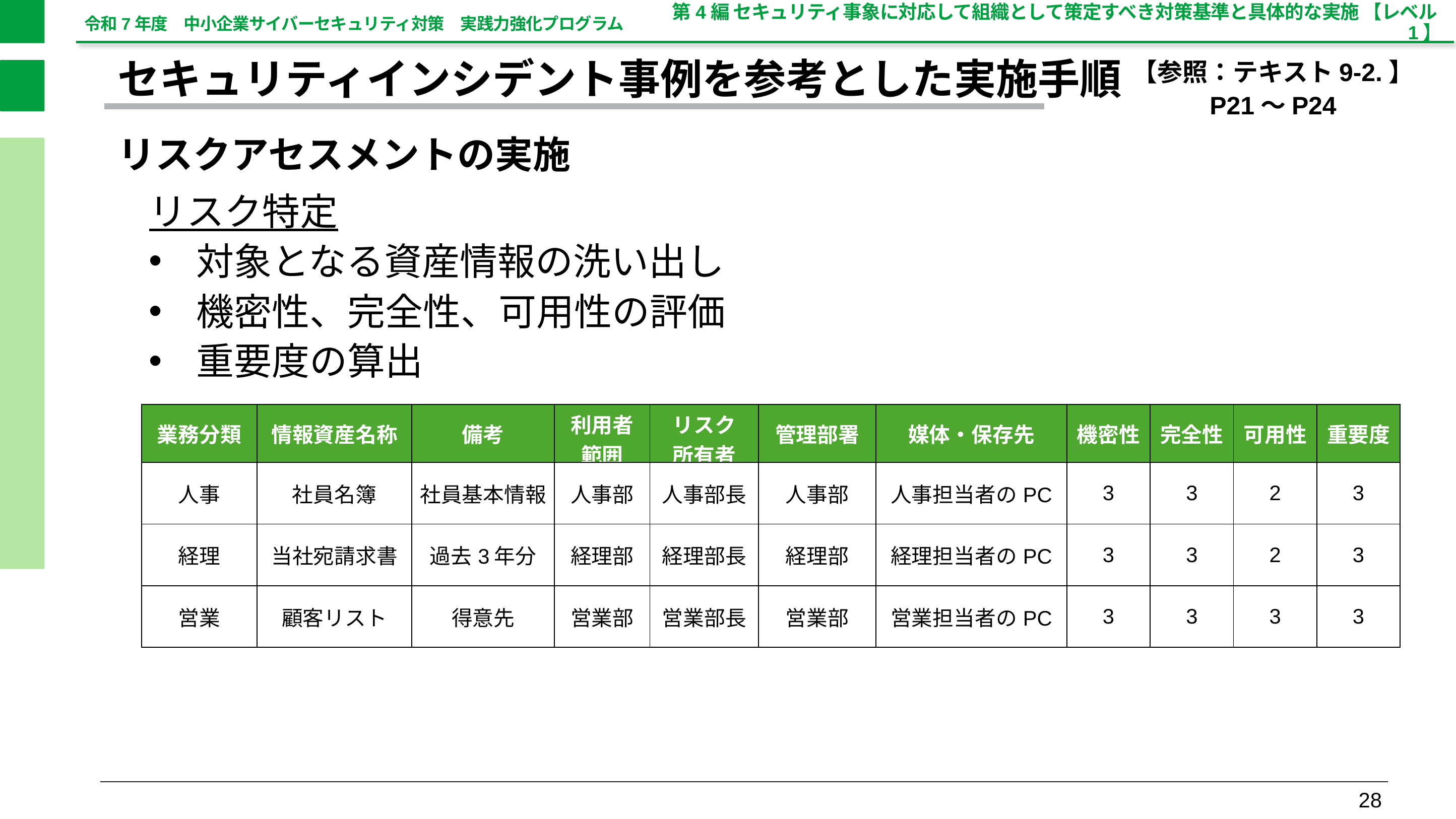

第4編 セキュリティ事象に対応して組織として策定すべき対策基準と具体的な実施 【レベル1】
【参照：テキスト9-2.】
P21～P24
セキュリティインシデント事例を参考とした実施手順
リスクアセスメントの実施
リスク特定
対象となる資産情報の洗い出し
機密性、完全性、可用性の評価
重要度の算出
| 業務分類 | 情報資産名称 | 備考 | 利用者範囲 | リスク 所有者 | 管理部署 | 媒体・保存先 | 機密性 | 完全性 | 可用性 | 重要度 |
| --- | --- | --- | --- | --- | --- | --- | --- | --- | --- | --- |
| 人事 | 社員名簿 | 社員基本情報 | 人事部 | 人事部長 | 人事部 | 人事担当者のPC | 3 | 3 | 2 | 3 |
| 経理 | 当社宛請求書 | 過去3年分 | 経理部 | 経理部長 | 経理部 | 経理担当者のPC | 3 | 3 | 2 | 3 |
| 営業 | 顧客リスト | 得意先 | 営業部 | 営業部長 | 営業部 | 営業担当者のPC | 3 | 3 | 3 | 3 |